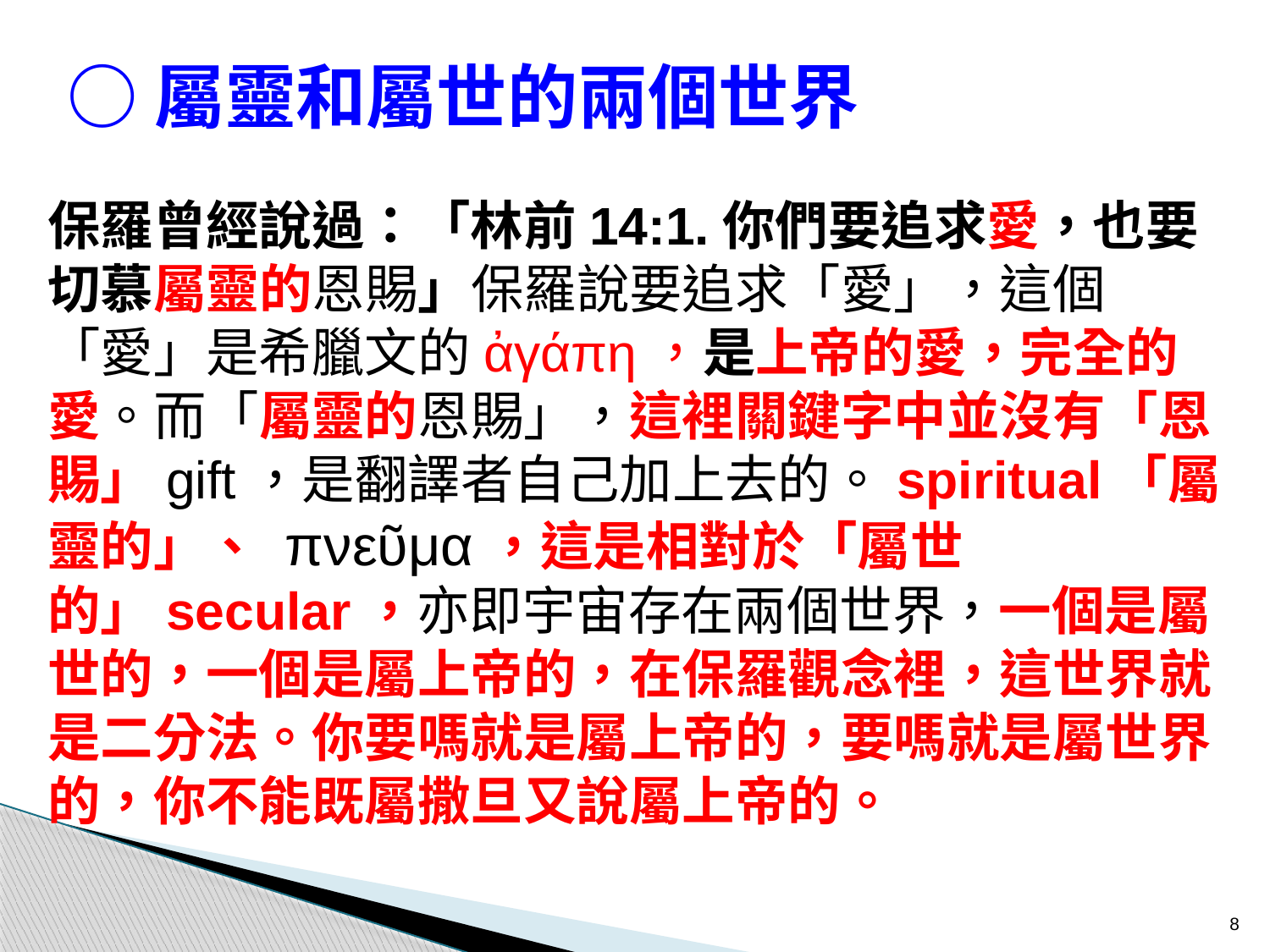

○屬靈和屬世的兩個世界
保羅曾經說過：「林前14:1.你們要追求愛，也要切慕屬靈的恩賜」保羅說要追求「愛」，這個「愛」是希臘文的ἀγάπη，是上帝的愛，完全的愛。而「屬靈的恩賜」，這裡關鍵字中並沒有「恩賜」gift，是翻譯者自己加上去的。spiritual「屬靈的」、 πνεῦμα，這是相對於「屬世的」secular，亦即宇宙存在兩個世界，一個是屬世的，一個是屬上帝的，在保羅觀念裡，這世界就是二分法。你要嗎就是屬上帝的，要嗎就是屬世界的，你不能既屬撒旦又說屬上帝的。
8